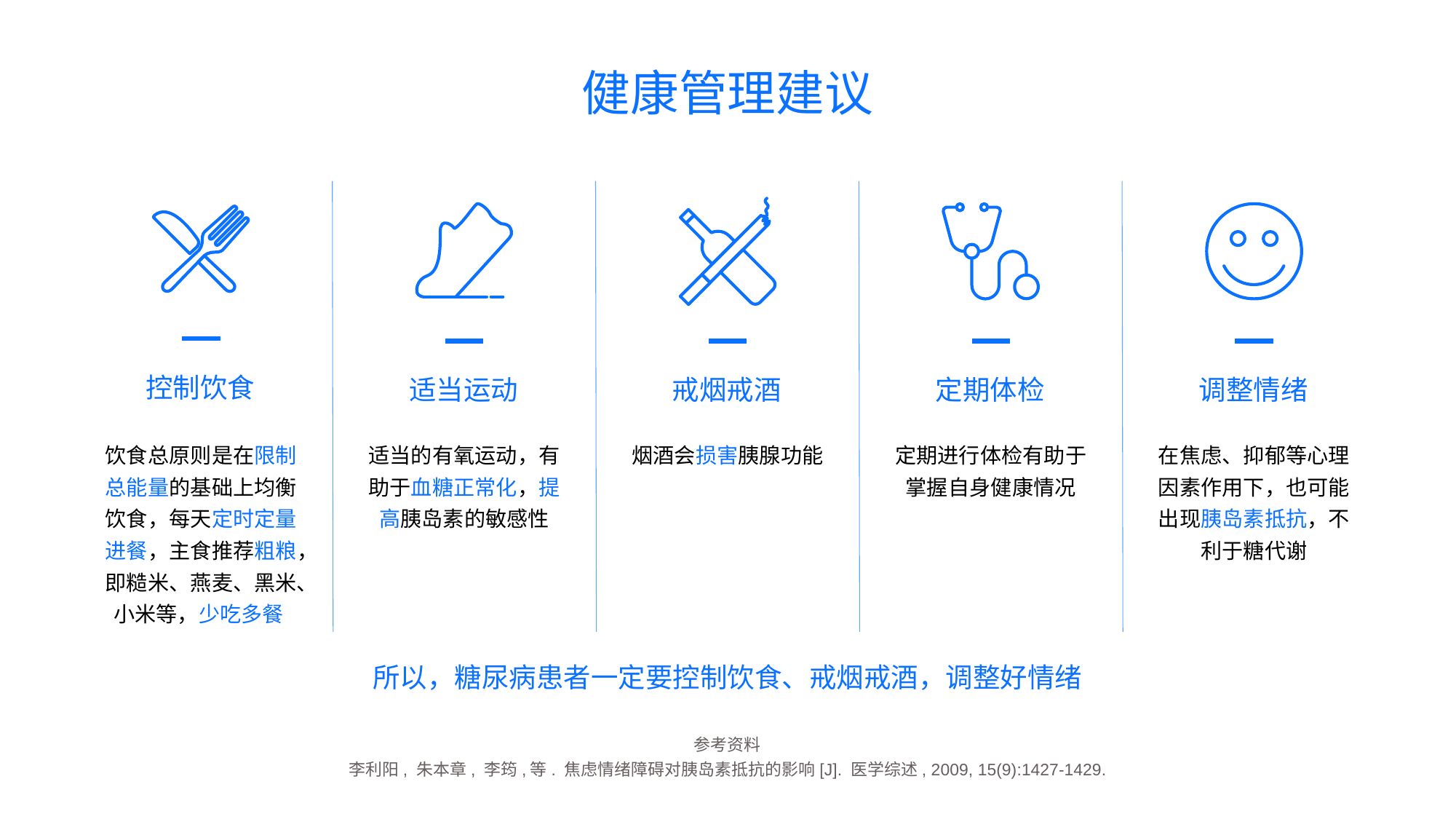

健康管理建议

控制饮食
适当运动
戒烟戒酒
定期体检
调整情绪
饮食总原则是在限制总能量的基础上均衡饮食，每天定时定量进餐，主食推荐粗粮，即糙米、燕麦、黑米、小米等，少吃多餐
适当的有氧运动，有助于血糖正常化，提高胰岛素的敏感性
烟酒会损害胰腺功能
定期进行体检有助于掌握自身健康情况
在焦虑、抑郁等心理因素作用下，也可能出现胰岛素抵抗，不利于糖代谢
所以，糖尿病患者一定要控制饮食、戒烟戒酒，调整好情绪
参考资料
李利阳, 朱本章, 李筠,等. 焦虑情绪障碍对胰岛素抵抗的影响[J]. 医学综述, 2009, 15(9):1427-1429.